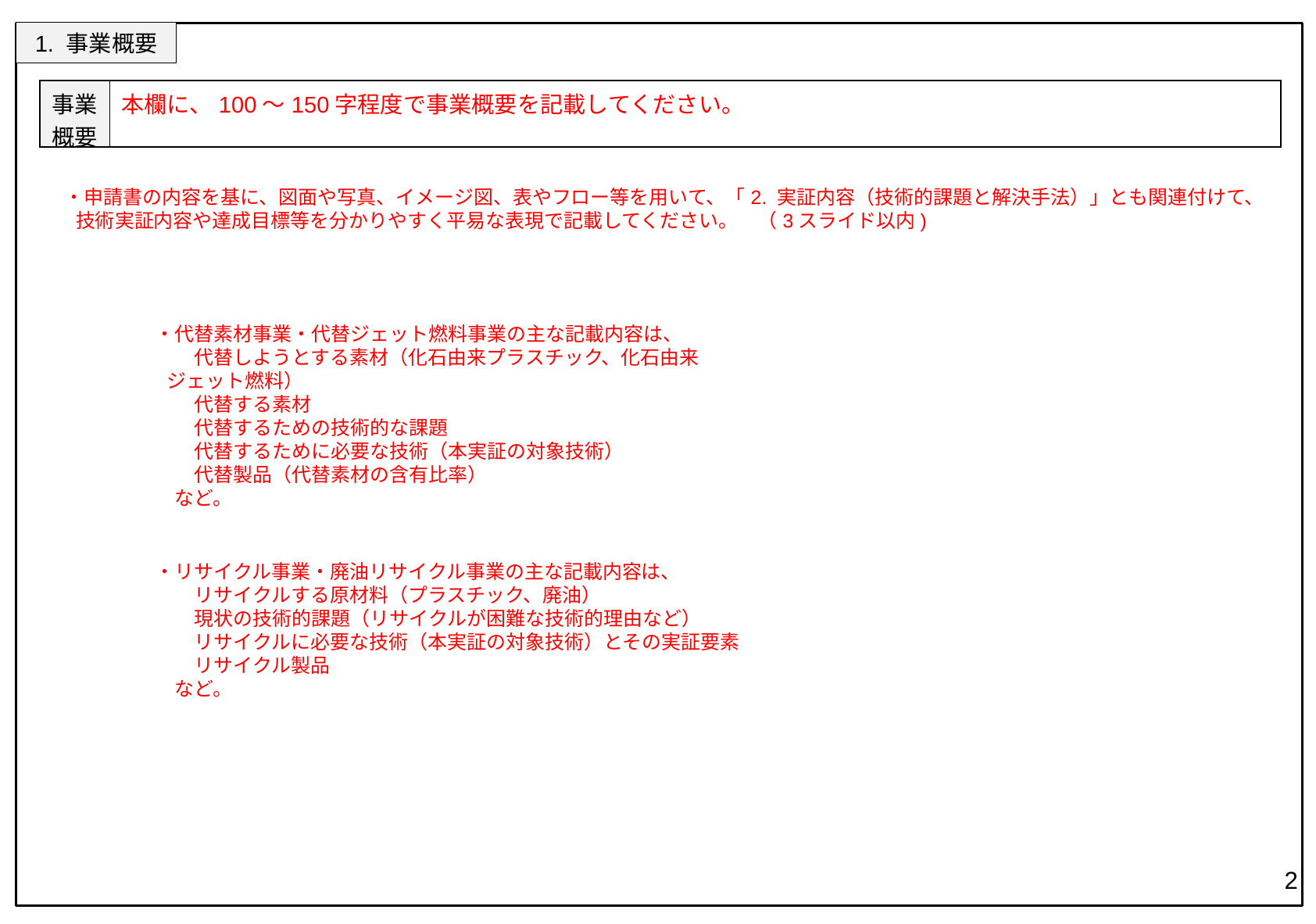

1. 事業概要

| 事業 概要 | 本欄に、100～150字程度で事業概要を記載してください。 |
| --- | --- |
・申請書の内容を基に、図面や写真、イメージ図、表やフロー等を用いて、「2. 実証内容（技術的課題と解決手法）」とも関連付けて、技術実証内容や達成目標等を分かりやすく平易な表現で記載してください。　（3スライド以内)
・代替素材事業・代替ジェット燃料事業の主な記載内容は、
　　代替しようとする素材（化石由来プラスチック、化石由来ジェット燃料）
　　代替する素材
　　代替するための技術的な課題
　　代替するために必要な技術（本実証の対象技術）
　　代替製品（代替素材の含有比率）
　など。
・リサイクル事業・廃油リサイクル事業の主な記載内容は、
　　リサイクルする原材料（プラスチック、廃油）
　　現状の技術的課題（リサイクルが困難な技術的理由など）
　　リサイクルに必要な技術（本実証の対象技術）とその実証要素
　　リサイクル製品
　など。
2